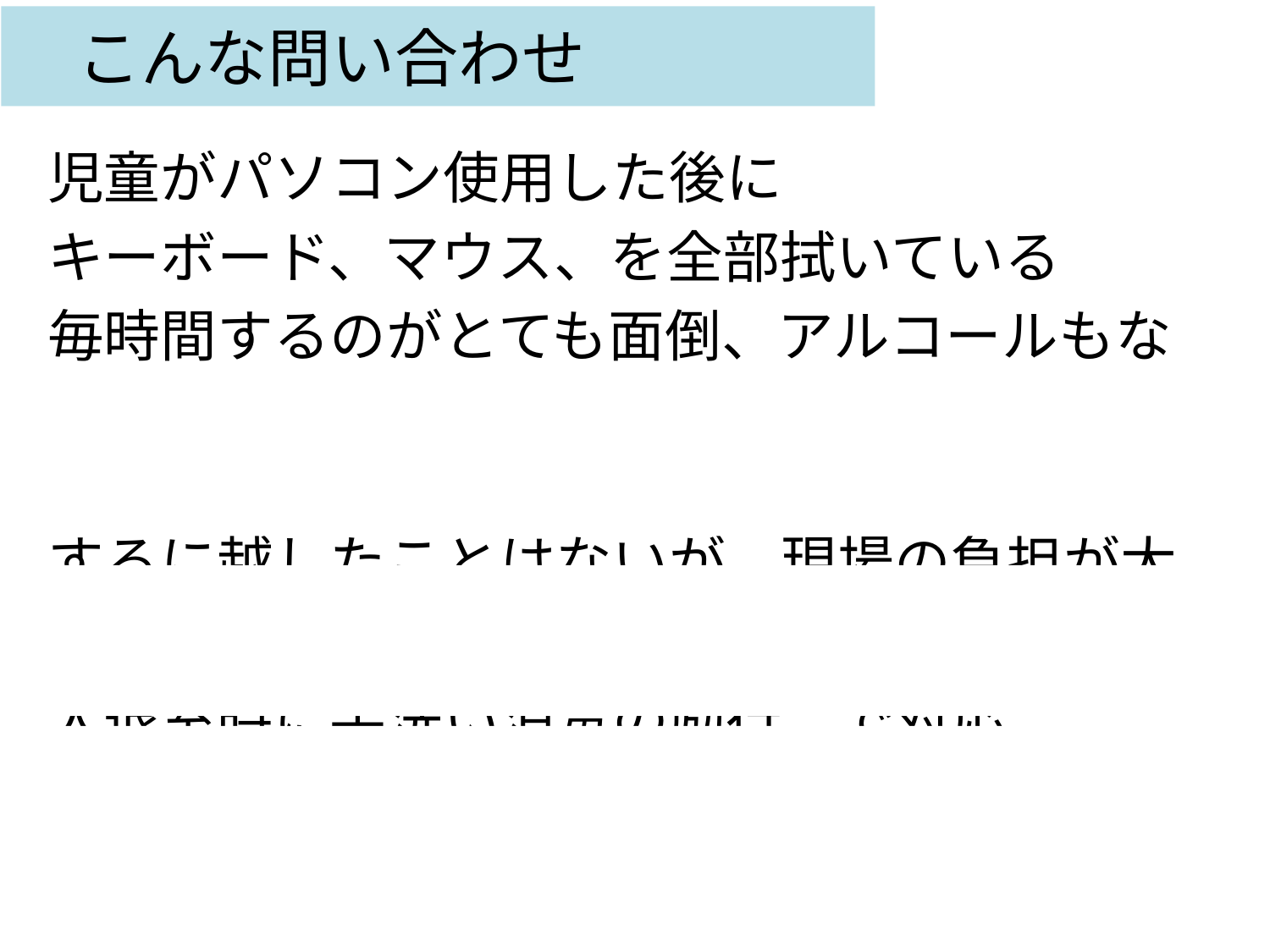

こんな問い合わせ
児童がパソコン使用した後に
キーボード、マウス、を全部拭いている
毎時間するのがとても面倒、アルコールもない
　↓
するに越したことはないが、現場の負担が大
　↓
入退室時に手洗い消毒の励行　で対応

サスティナブル ≒ 持続可能な